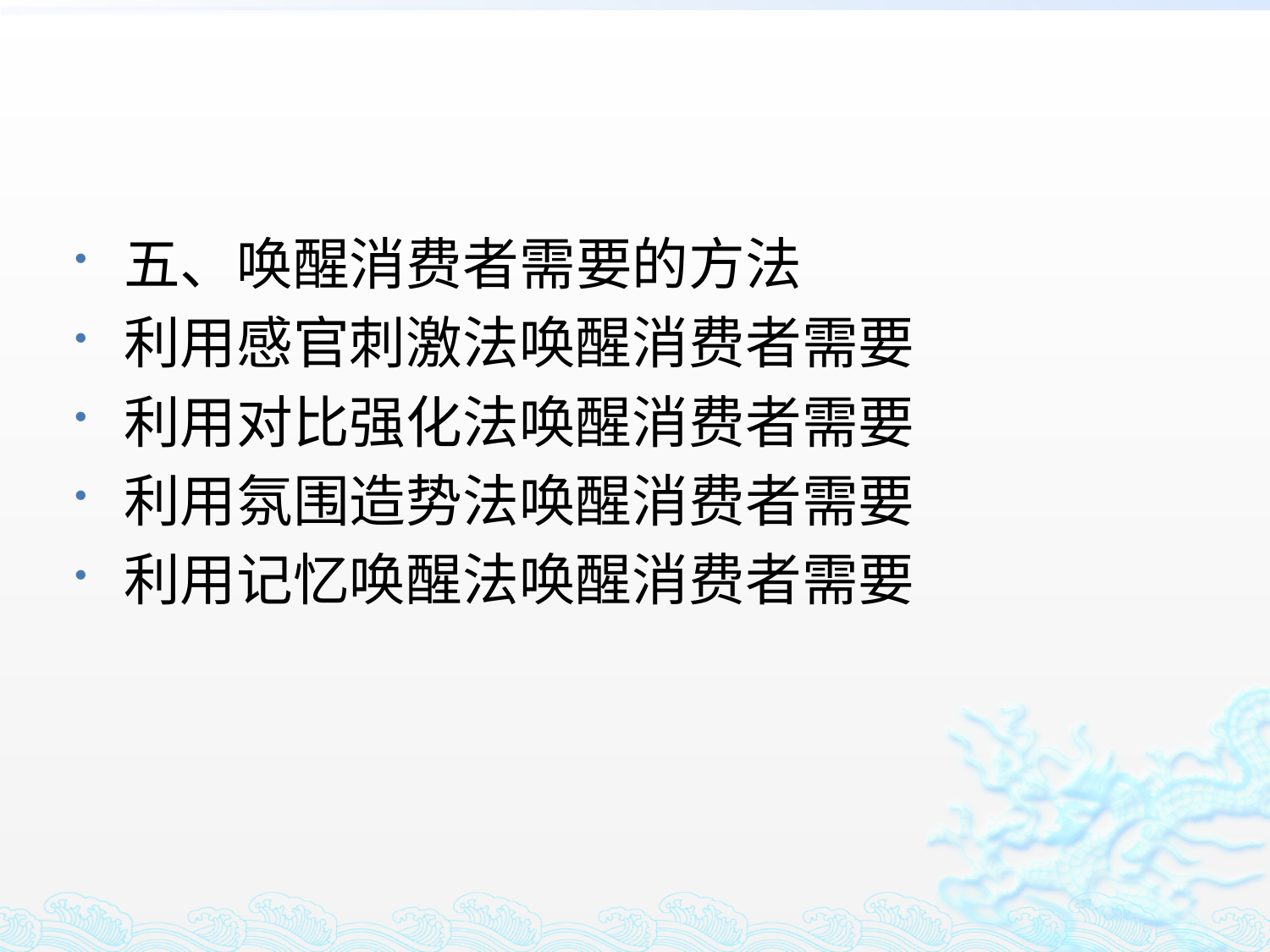

#
五、唤醒消费者需要的方法
利用感官刺激法唤醒消费者需要
利用对比强化法唤醒消费者需要
利用氛围造势法唤醒消费者需要
利用记忆唤醒法唤醒消费者需要